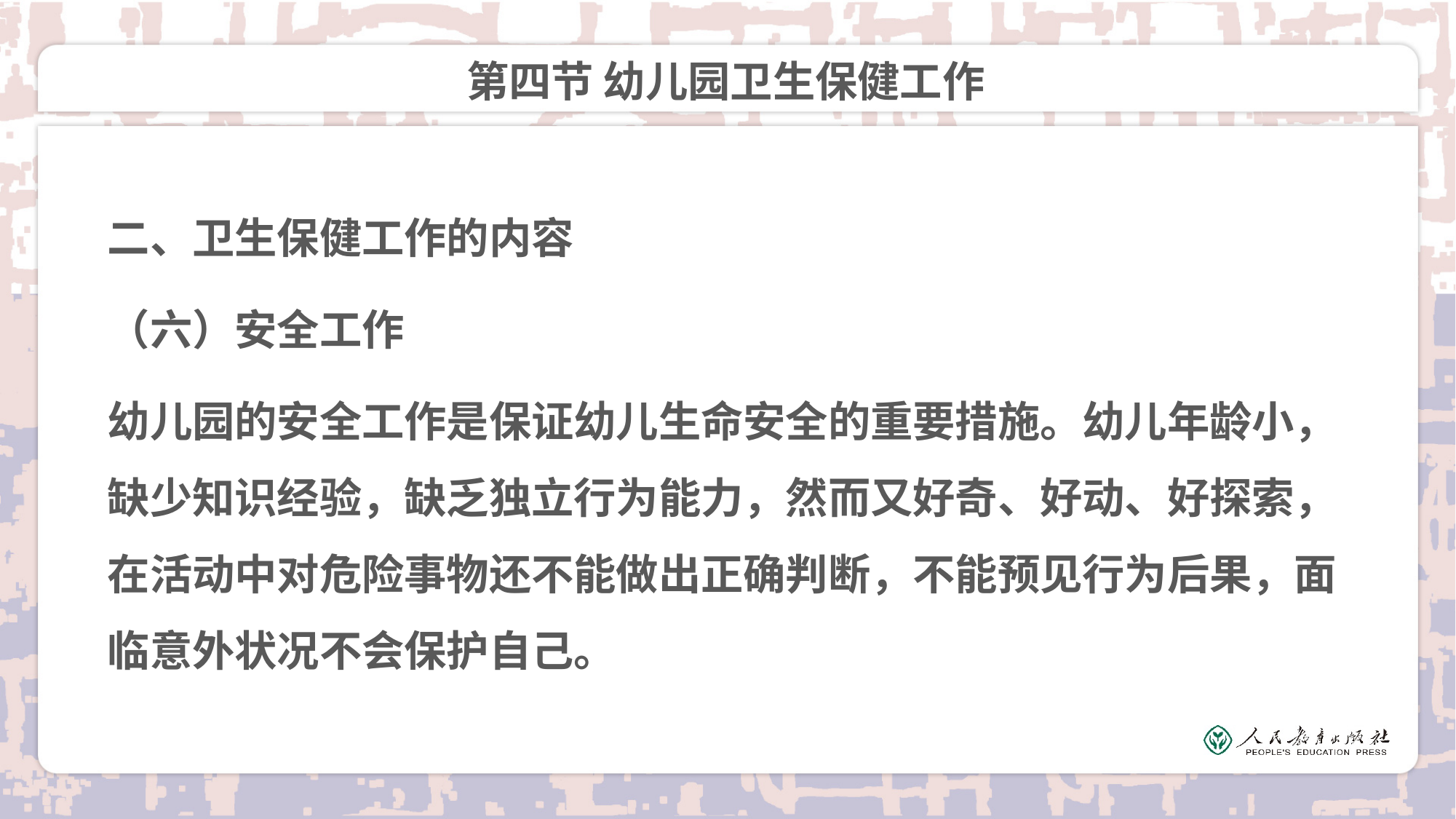

# 第四节 幼儿园卫生保健工作
二、卫生保健工作的内容
（六）安全工作
幼儿园的安全工作是保证幼儿生命安全的重要措施。幼儿年龄小，缺少知识经验，缺乏独立行为能力，然而又好奇、好动、好探索，在活动中对危险事物还不能做出正确判断，不能预见行为后果，面临意外状况不会保护自己。